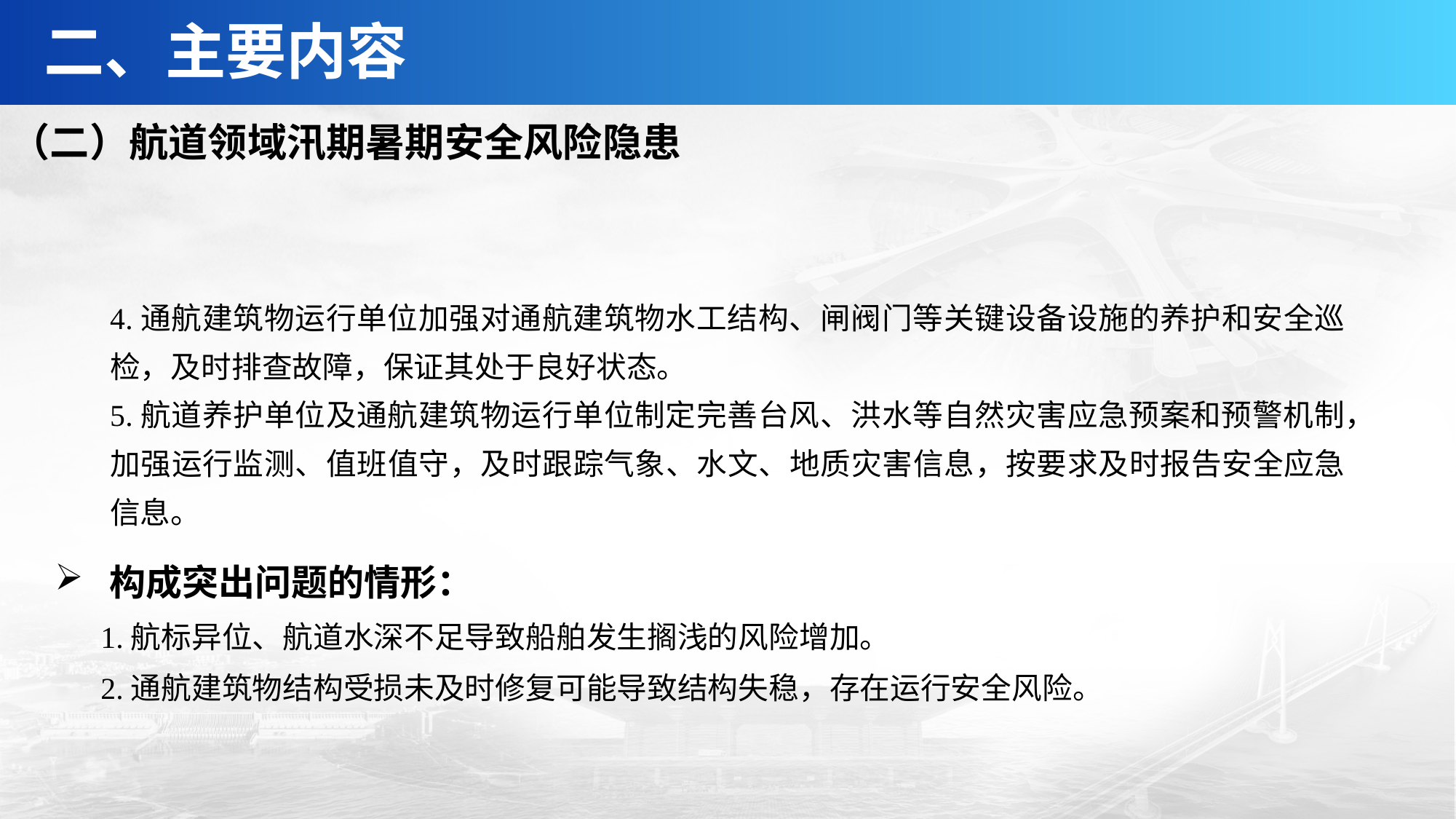

二、主要内容
（二）航道领域汛期暑期安全风险隐患

4.通航建筑物运行单位加强对通航建筑物水工结构、闸阀门等关键设备设施的养护和安全巡检，及时排查故障，保证其处于良好状态。
5.航道养护单位及通航建筑物运行单位制定完善台风、洪水等自然灾害应急预案和预警机制，加强运行监测、值班值守，及时跟踪气象、水文、地质灾害信息，按要求及时报告安全应急信息。
构成突出问题的情形：
      1.航标异位、航道水深不足导致船舶发生搁浅的风险增加。
      2.通航建筑物结构受损未及时修复可能导致结构失稳，存在运行安全风险。
11